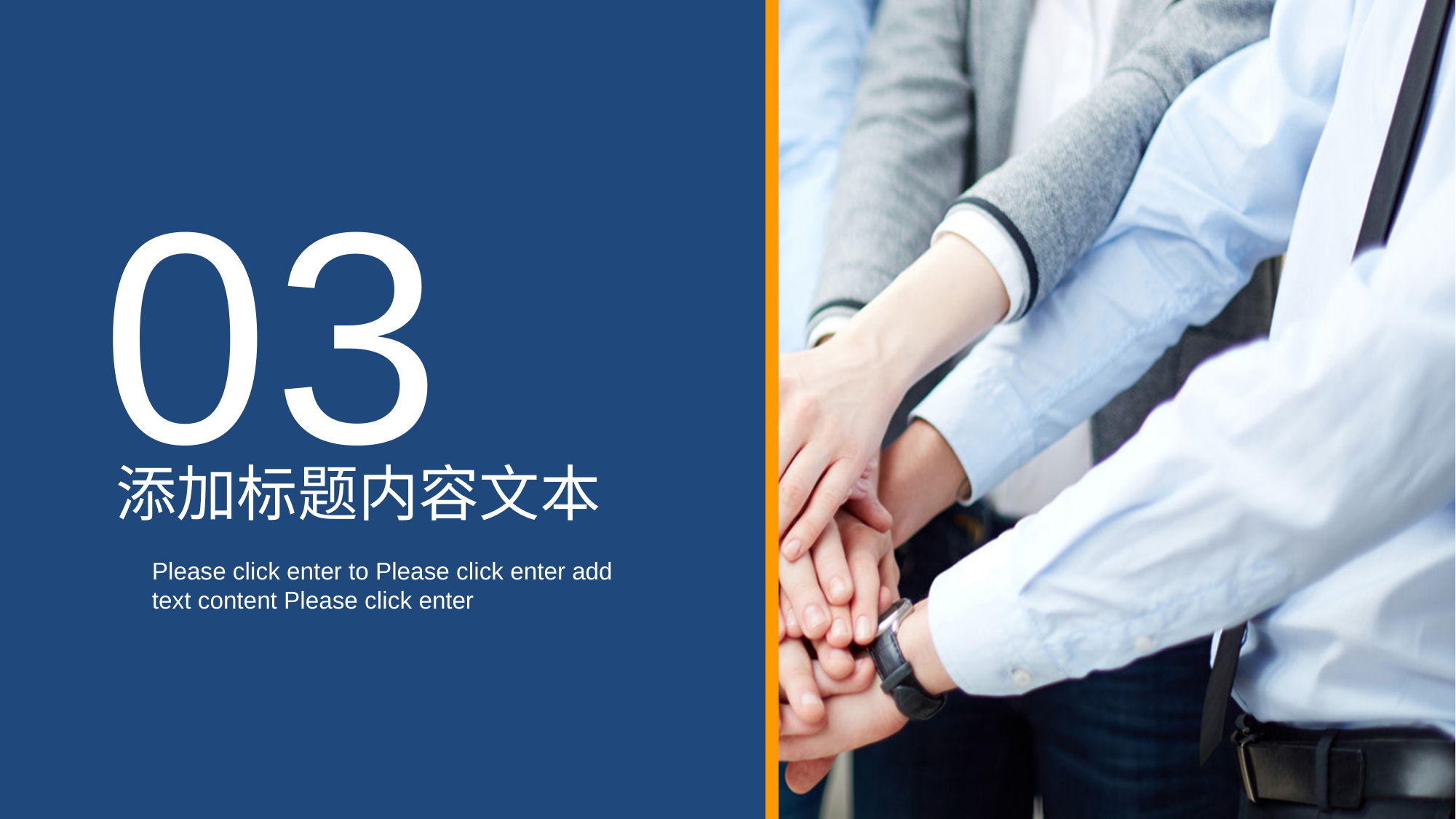

03
添加标题内容文本
Please click enter to Please click enter add
text content Please click enter